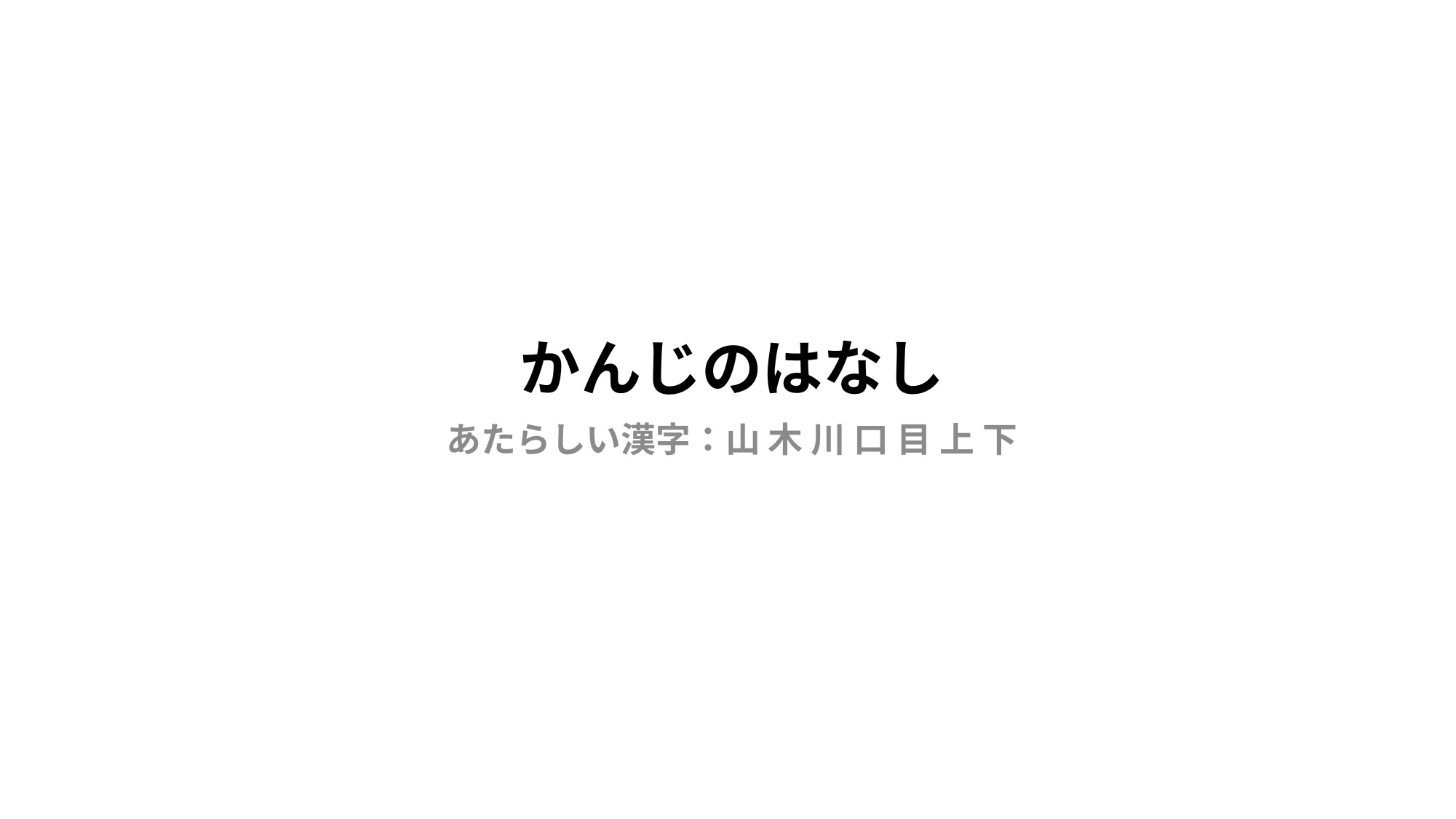

# かんじのはなし
あたらしい漢字：山 木 川 口 目 上 下